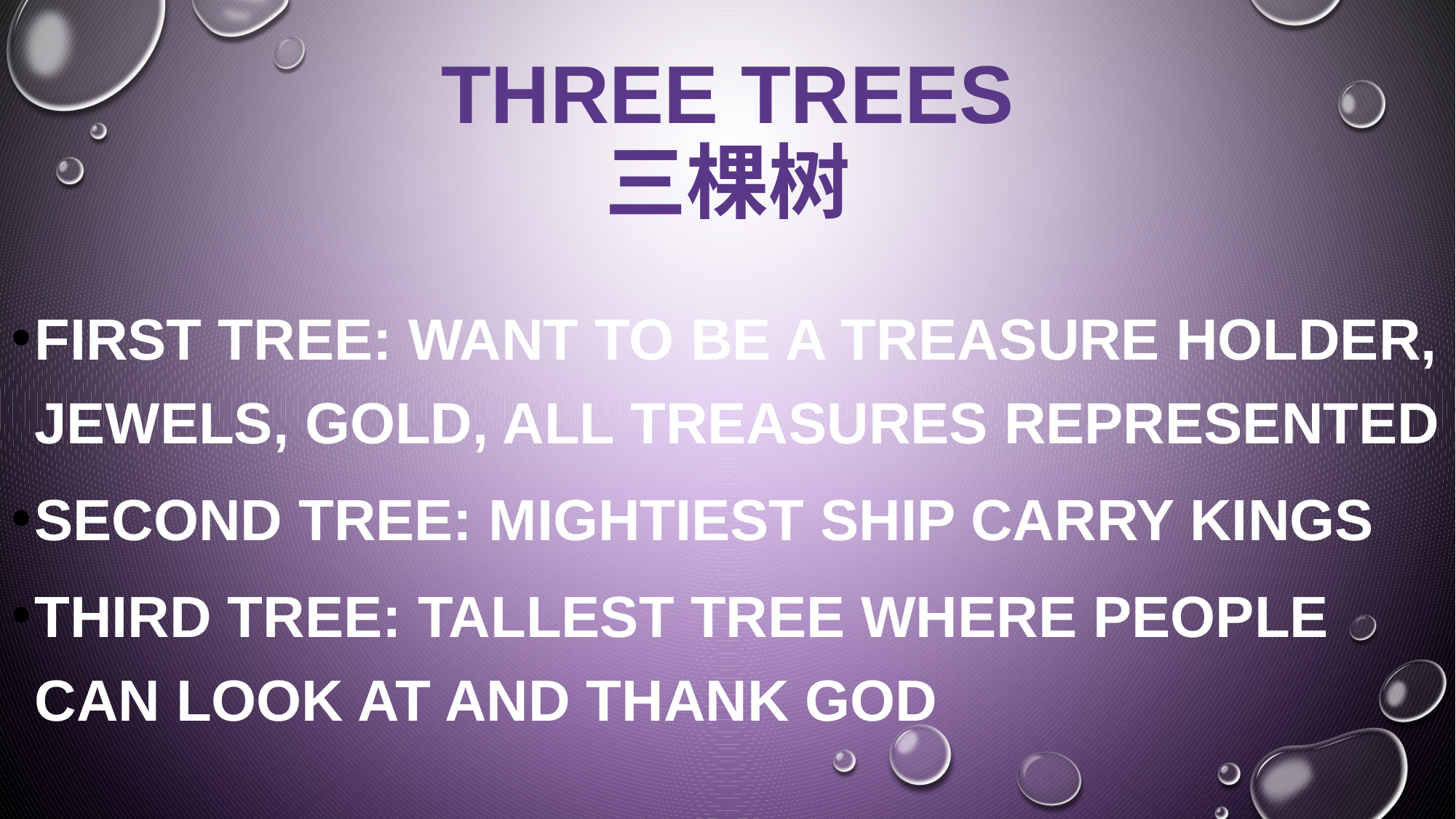

# THREE TREES 三棵树
First tree: want to be a treasure holder, jewels, gold, all treasures represented
Second Tree: MIGHTIEST SHIP CARRY KINGS
THIRD TREE: TALLEST TREE WHERE PEOpLE CAN LOOK AT AND THANK GOD
WHAT WE DESIRE, IS NOT WHAT HAS PLANS. WE AS A CHURCH IS A TEMPLE OF GOD, OUR DESIRES ARE TO PLEASE GOD, AND
NOT WE OURSELVES. WHAT DOES GOD HAS FOR US AS A CHURCH, A TEMPLE OF GOD?